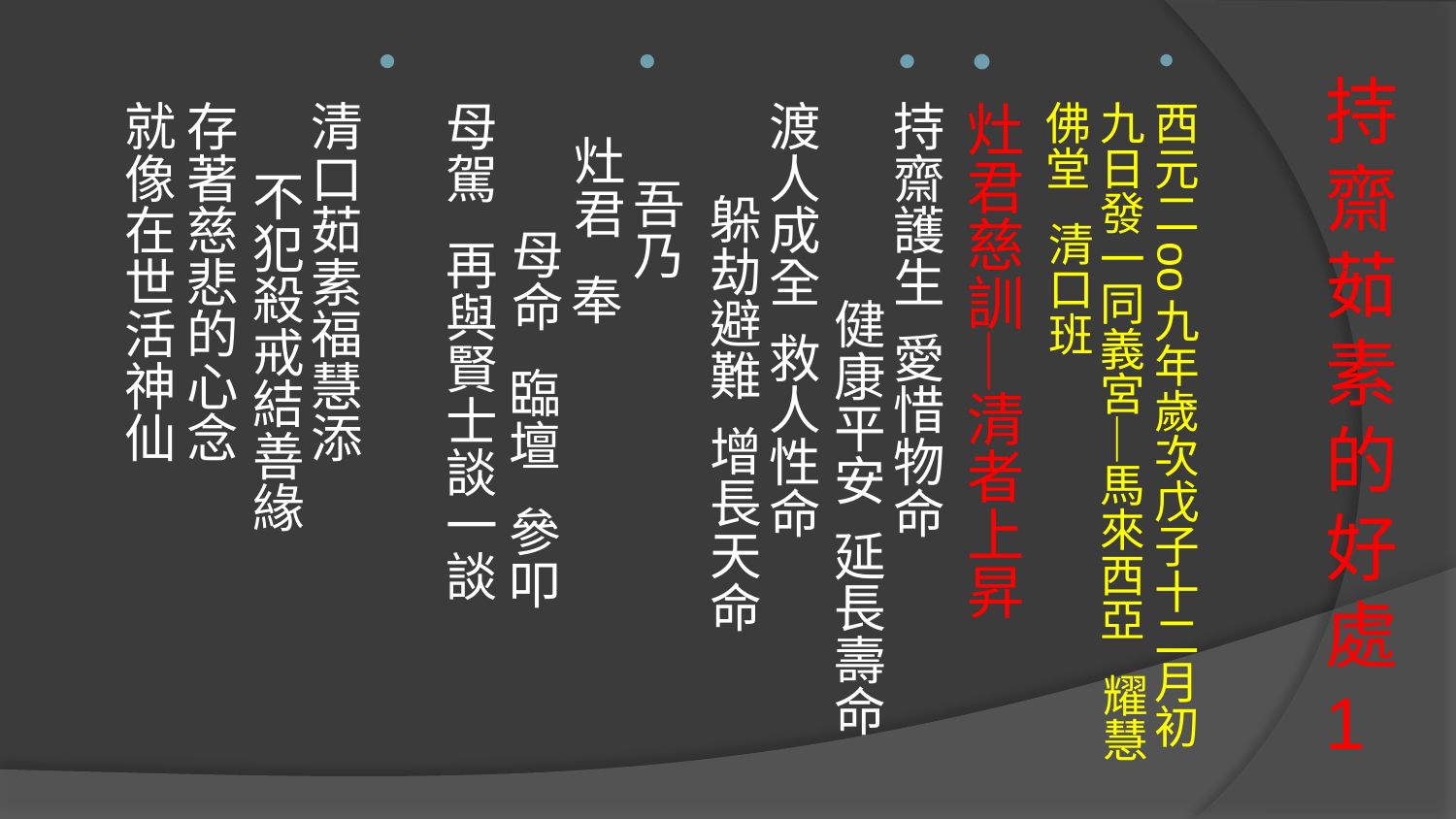

西元二oo九年歲次戊子十二月初九日發一同義宮─馬來西亞   耀慧佛堂   清口班
灶君慈訓─清者上昇
持齋護生  愛惜物命                                      健康平安  延長壽命
渡人成全  救人性命                             躲劫避難  增長天命
      吾乃
   灶君   奉                                                  母命   臨壇   參叩
母駕   再與賢士談一談
清口茹素福慧添                                 不犯殺戒結善緣
存著慈悲的心念                        就像在世活神仙
# 持齋茹素的好處1